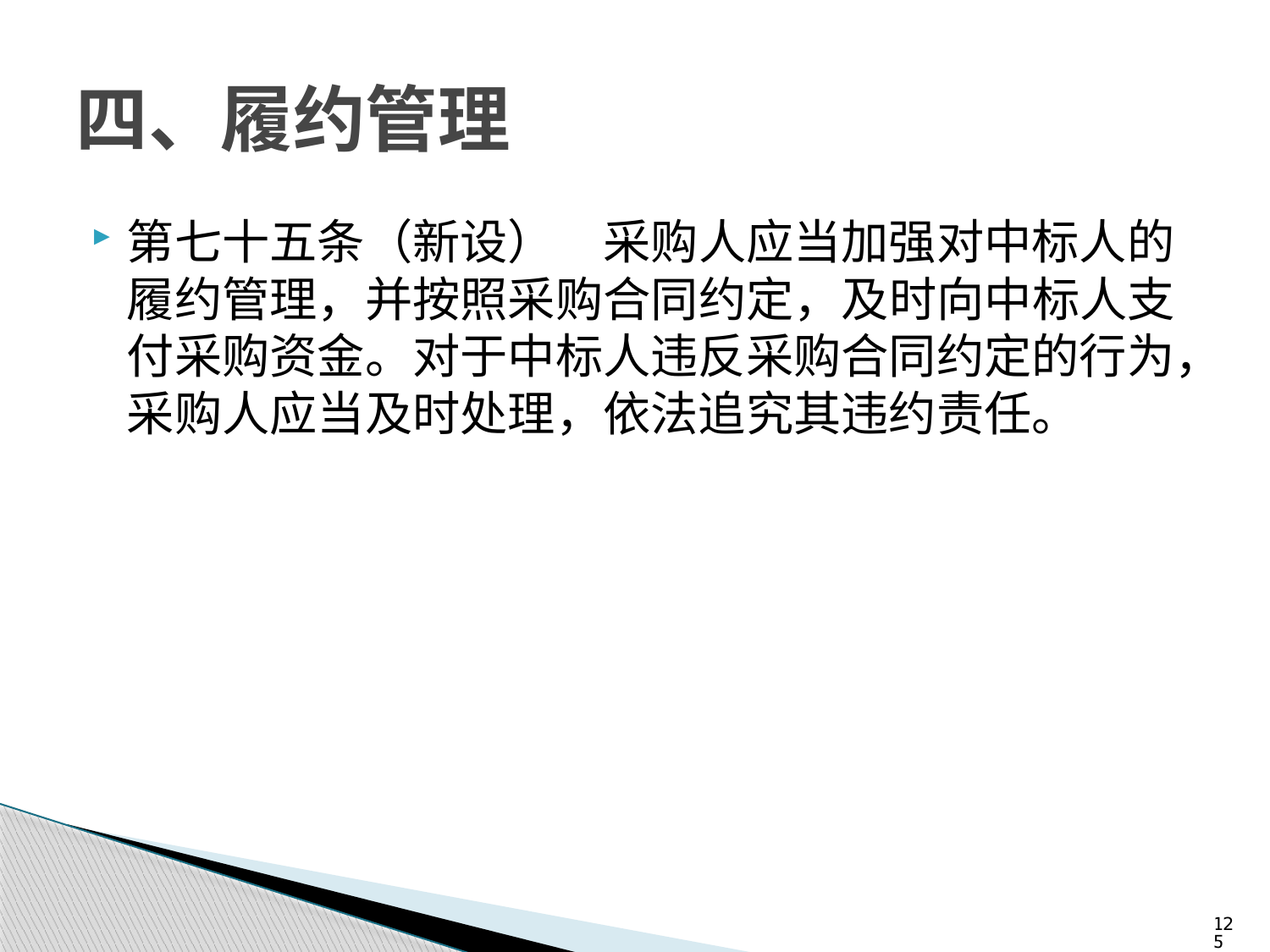

# 四、履约管理
第七十五条（新设）　采购人应当加强对中标人的履约管理，并按照采购合同约定，及时向中标人支付采购资金。对于中标人违反采购合同约定的行为，采购人应当及时处理，依法追究其违约责任。
125